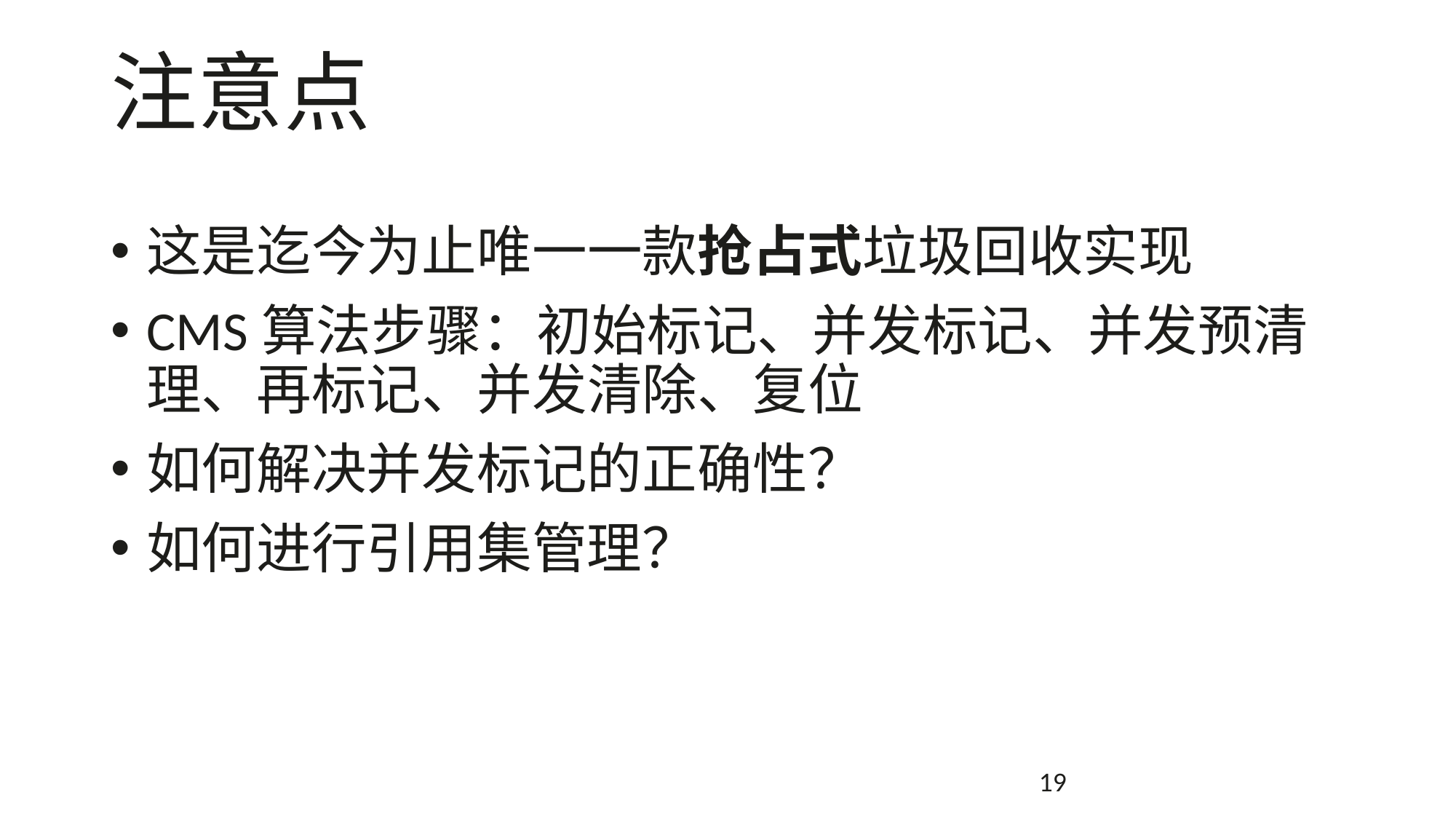

# 注意点
这是迄今为止唯一一款抢占式垃圾回收实现
CMS算法步骤：初始标记、并发标记、并发预清理、再标记、并发清除、复位
如何解决并发标记的正确性？
如何进行引用集管理？
19